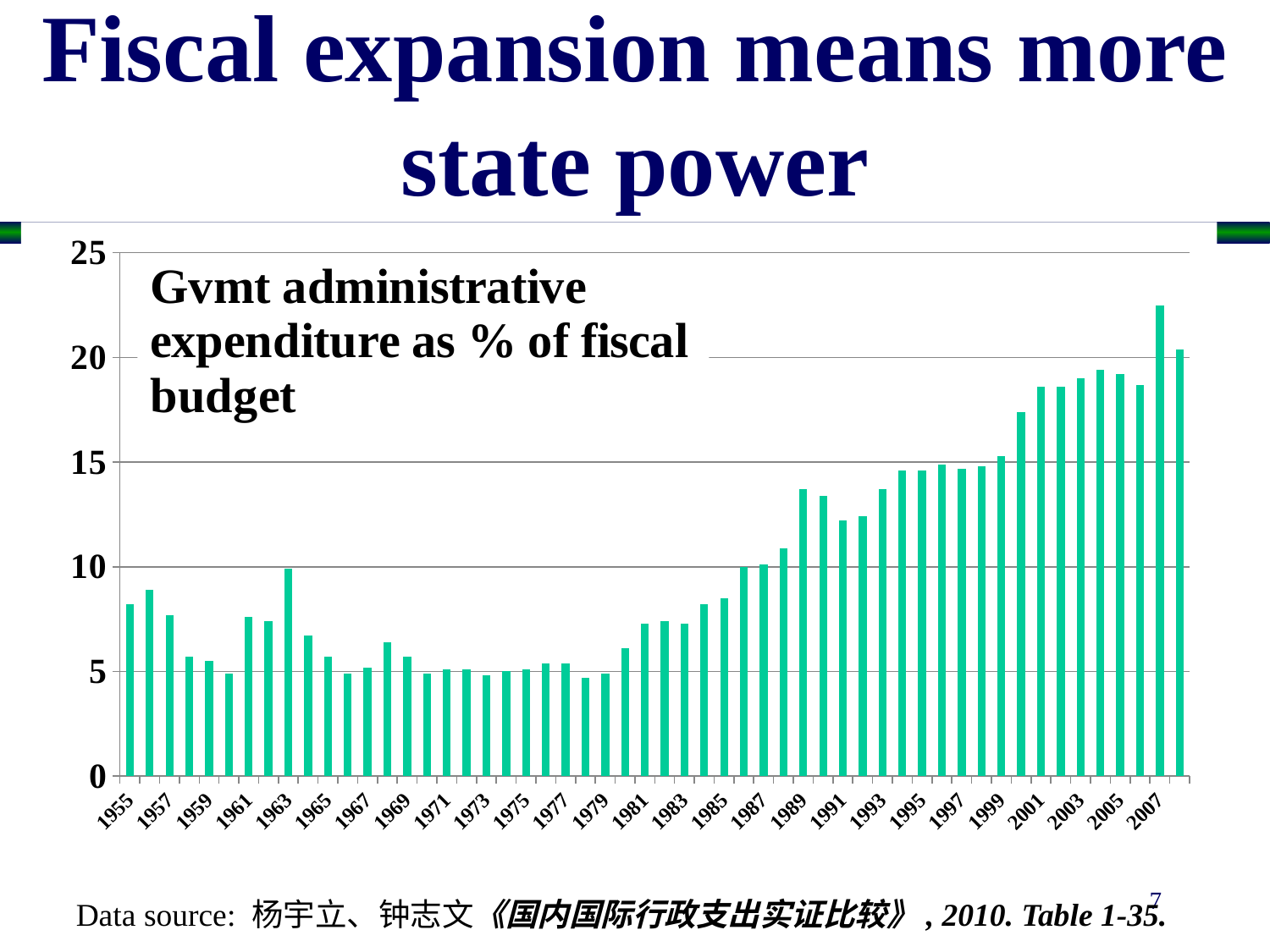

# Fiscal expansion means more state power

### Chart

| Category |  |
|---|---|
| 1955 | 8.200000000000001 |
| 1956 | 8.9 |
| 1957 | 7.7 |
| 1958 | 5.7 |
| 1959 | 5.5 |
| 1960 | 4.9 |
| 1961 | 7.6 |
| 1962 | 7.4 |
| 1963 | 9.9 |
| 1964 | 6.7 |
| 1965 | 5.7 |
| 1966 | 4.9 |
| 1967 | 5.2 |
| 1968 | 6.4 |
| 1969 | 5.7 |
| 1970 | 4.9 |
| 1971 | 5.1 |
| 1972 | 5.1 |
| 1973 | 4.8 |
| 1974 | 5.0 |
| 1975 | 5.1 |
| 1976 | 5.4 |
| 1977 | 5.4 |
| 1978 | 4.7 |
| 1979 | 4.9 |
| 1980 | 6.1 |
| 1981 | 7.3 |
| 1982 | 7.4 |
| 1983 | 7.3 |
| 1984 | 8.200000000000001 |
| 1985 | 8.5 |
| 1986 | 10.0 |
| 1987 | 10.1 |
| 1988 | 10.9 |
| 1989 | 13.7 |
| 1990 | 13.4 |
| 1991 | 12.2 |
| 1992 | 12.4 |
| 1993 | 13.7 |
| 1994 | 14.6 |
| 1995 | 14.6 |
| 1996 | 14.9 |
| 1997 | 14.7 |
| 1998 | 14.8 |
| 1999 | 15.3 |
| 2000 | 17.4 |
| 2001 | 18.6 |
| 2002 | 18.6 |
| 2003 | 19.0 |
| 2004 | 19.4 |
| 2005 | 19.2 |
| 2006 | 18.7 |
| 2007 | 22.5 |
| 2008 | 20.4 |
7
Data source: 杨宇立、钟志文《国内国际行政支出实证比较》, 2010. Table 1-35.